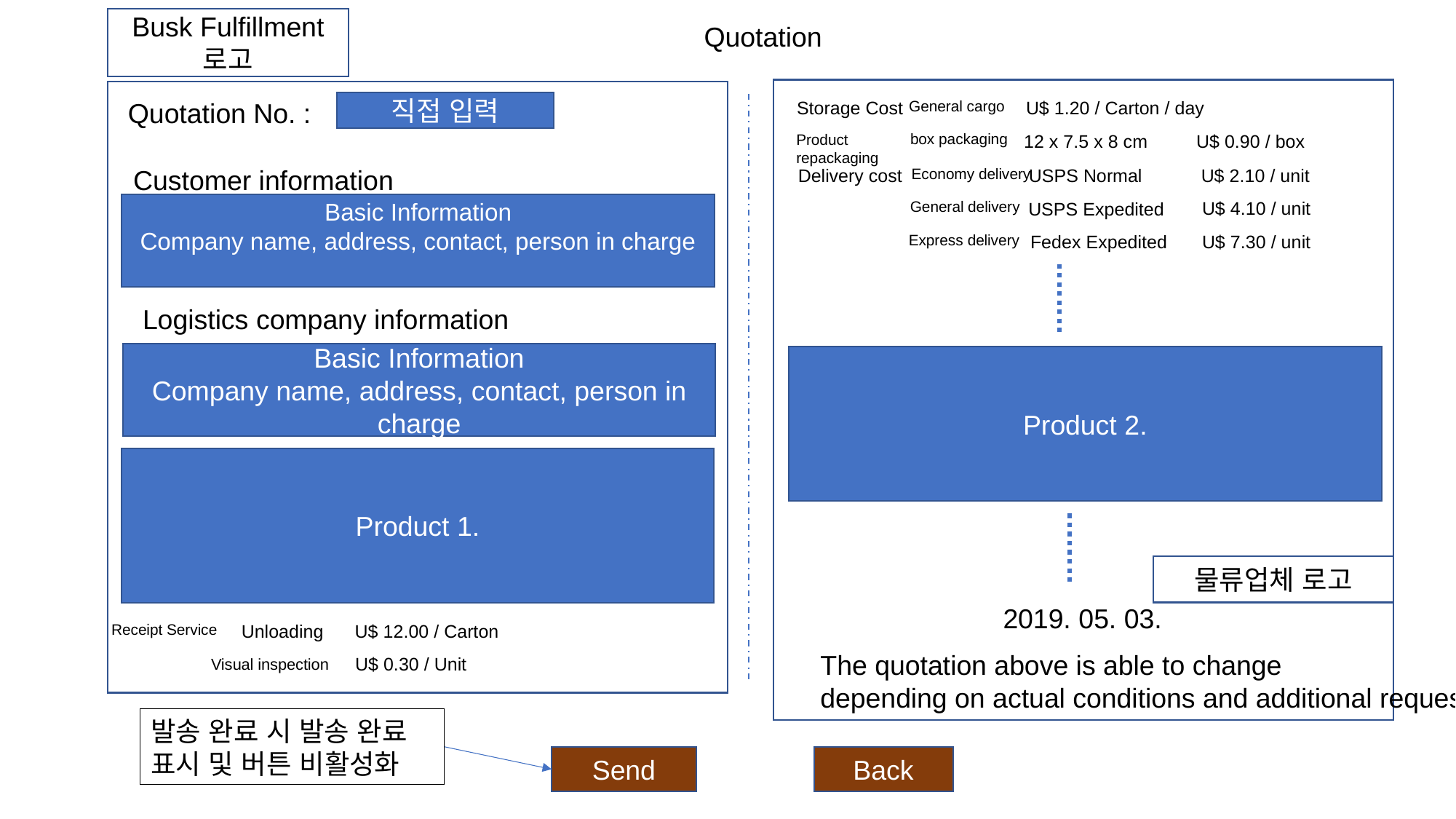

Busk Fulfillment 로고
Quotation

Quotation No. :
General cargo
U$ 1.20 / Carton / day
Storage Cost
직접 입력
box packaging
12 x 7.5 x 8 cm
U$ 0.90 / box
Product repackaging
Customer information
Economy delivery
U$ 2.10 / unit
Delivery cost
USPS Normal
General delivery
U$ 4.10 / unit
USPS Expedited
Basic Information
Company name, address, contact, person in charge

Express delivery
U$ 7.30 / unit
Fedex Expedited
Logistics company information
Basic Information
Company name, address, contact, person in charge
Product 2.
Product 1.
물류업체 로고
2019. 05. 03.
Receipt Service
Unloading
U$ 12.00 / Carton
The quotation above is able to change
depending on actual conditions and additional requests.
U$ 0.30 / Unit
Visual inspection
발송 완료 시 발송 완료 표시 및 버튼 비활성화
Send
Back